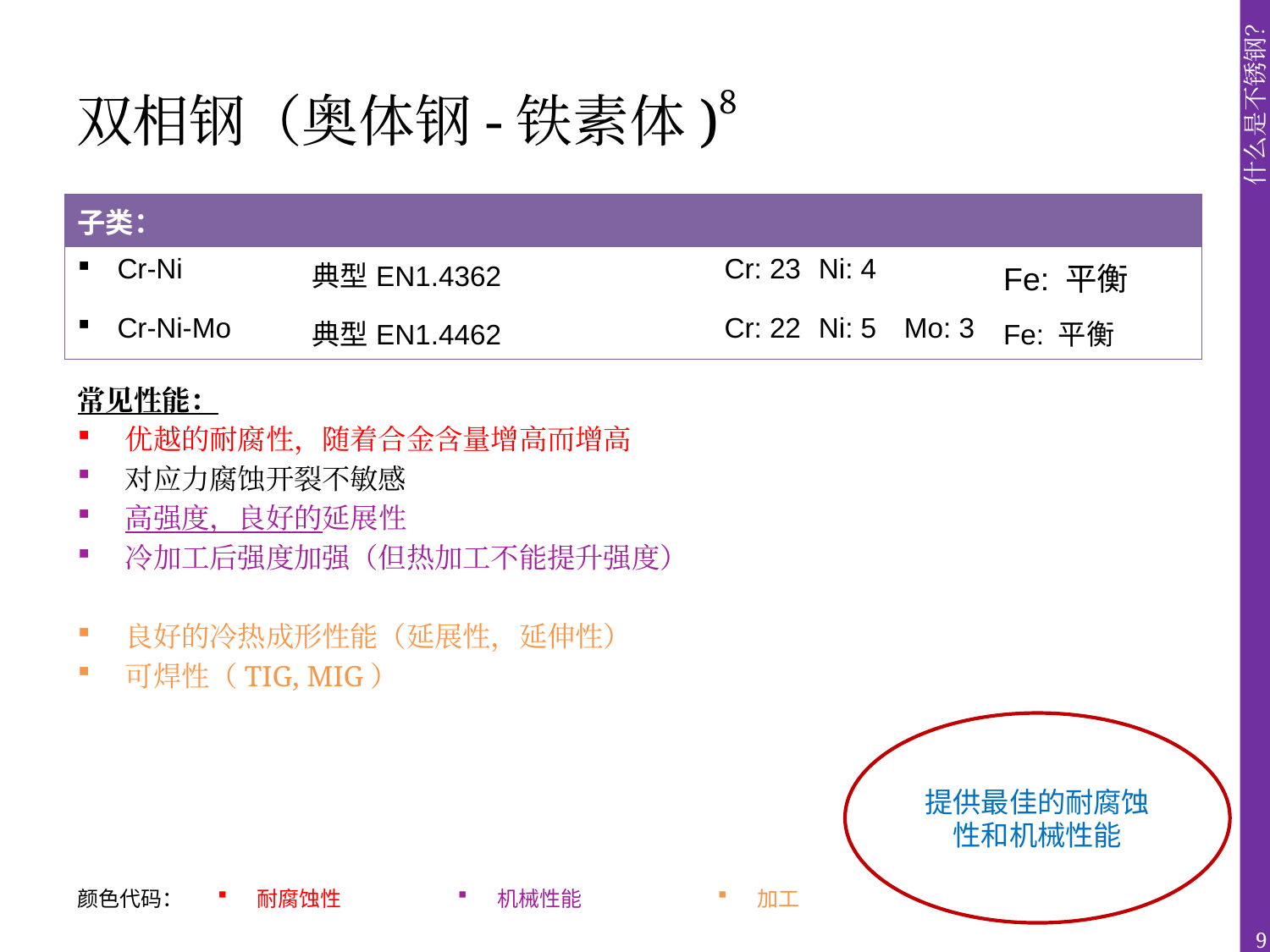

# 双相钢（奥体钢-铁素体)8
| 子类： |  |  |  |  |  |
| --- | --- | --- | --- | --- | --- |
| Cr-Ni | 典型EN1.4362 | Cr: 23 | Ni: 4 |  | Fe: 平衡 |
| Cr-Ni-Mo | 典型EN1.4462 | Cr: 22 | Ni: 5 | Mo: 3 | Fe: 平衡 |
常见性能：
优越的耐腐性，随着合金含量增高而增高
对应力腐蚀开裂不敏感
高强度，良好的延展性
冷加工后强度加强（但热加工不能提升强度）

良好的冷热成形性能（延展性，延伸性）
可焊性（TIG, MIG）
提供最佳的耐腐蚀性和机械性能
| 颜色代码： | 耐腐蚀性 | 机械性能 | 加工 |
| --- | --- | --- | --- |
9